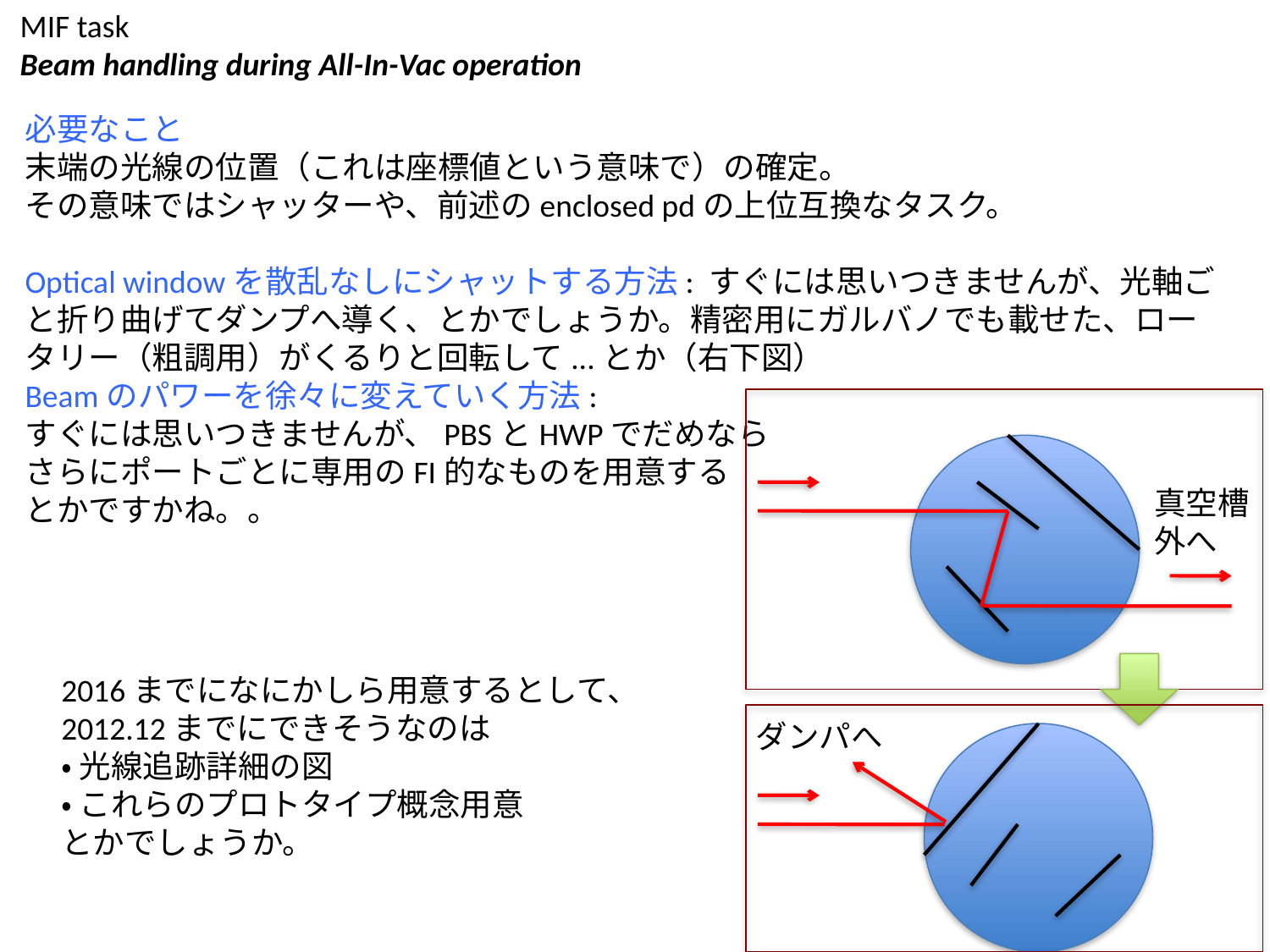

MIF task
Beam handling during All-In-Vac operation
必要なこと
末端の光線の位置（これは座標値という意味で）の確定。
その意味ではシャッターや、前述のenclosed pdの上位互換なタスク。

Optical windowを散乱なしにシャットする方法: すぐには思いつきませんが、光軸ごと折り曲げてダンプへ導く、とかでしょうか。精密用にガルバノでも載せた、ロータリー（粗調用）がくるりと回転して...とか（右下図）
Beamのパワーを徐々に変えていく方法:
すぐには思いつきませんが、PBSとHWPでだめなら
さらにポートごとに専用のFI的なものを用意する
とかですかね。。

真空槽
外へ

2016までになにかしら用意するとして、
2012.12までにできそうなのは
・ 光線追跡詳細の図
・ これらのプロトタイプ概念用意
とかでしょうか。

ダンパへ